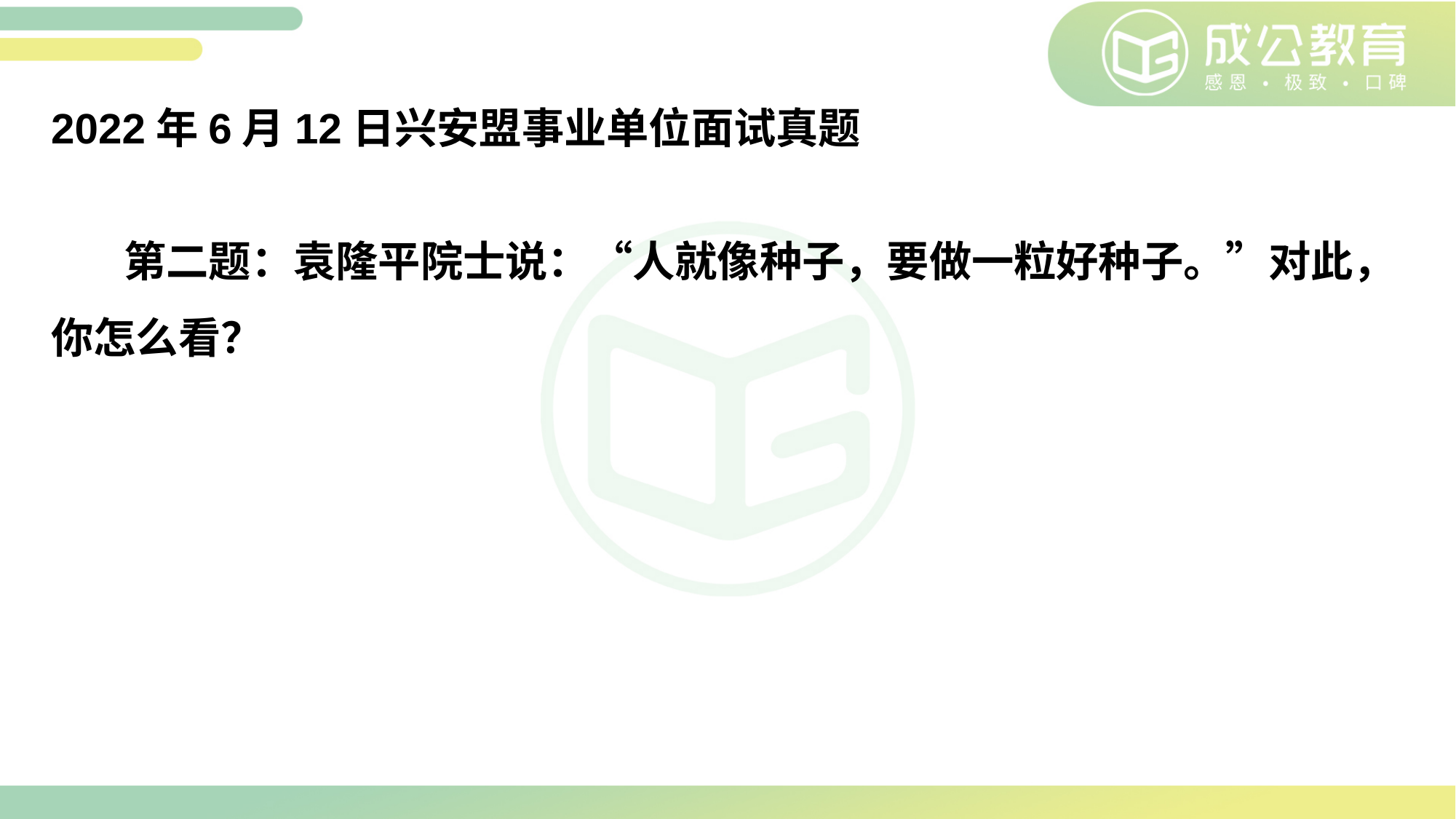

# 2022年6月12日兴安盟事业单位面试真题

第二题：袁隆平院士说：“人就像种子，要做一粒好种子。”对此，你怎么看？